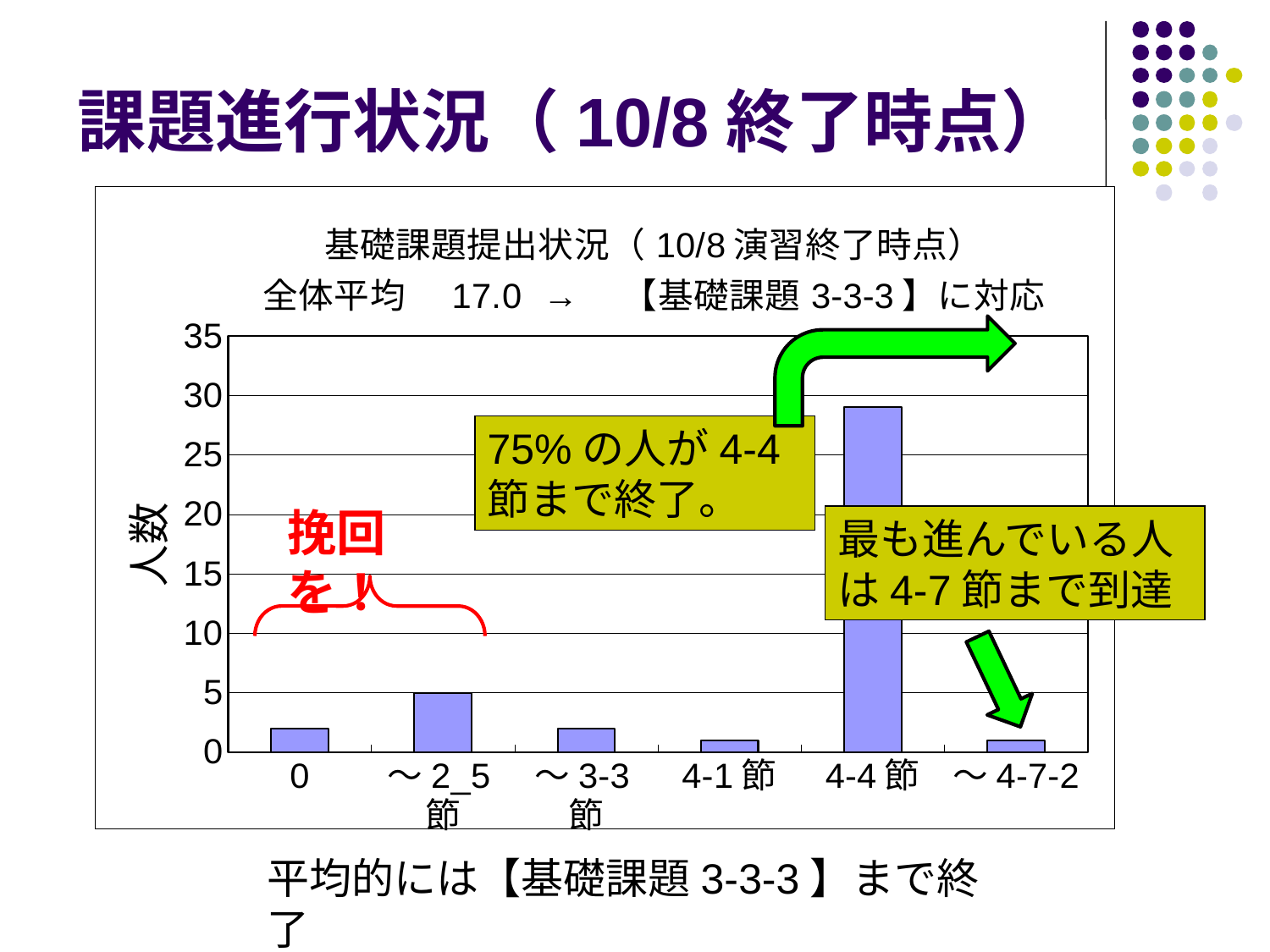

# 課題進行状況（10/8終了時点）

### Chart: 基礎課題提出状況（10/8演習終了時点）
全体平均　17.0  →　【基礎課題3-3-3】に対応

| Category |  |
|---|---|
| 0 | 2.0 |
| ～2_5節 | 5.0 |
| ～3-3節 | 2.0 |
| 4-1節 | 1.0 |
| 4-4節 | 29.0 |
| ～4-7-2 | 1.0 |
75%の人が4-4節まで終了。

挽回を！
最も進んでいる人は4-7節まで到達

平均的には【基礎課題3-3-3】まで終了